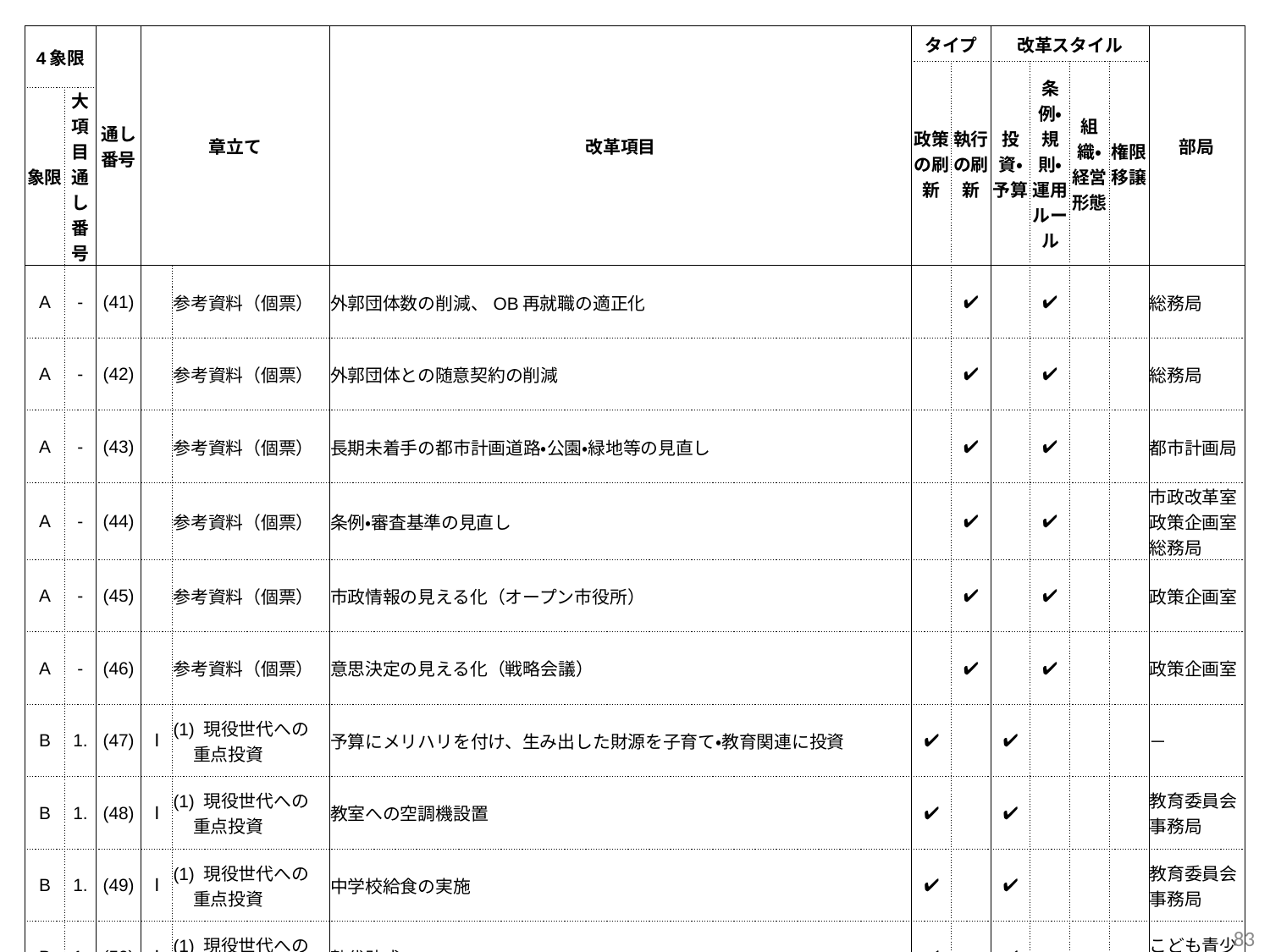

| 4象限 |  | 通し番号 | 章立て |  | 改革項目 | タイプ |  | 改革スタイル |  |  |  | 部局 |
| --- | --- | --- | --- | --- | --- | --- | --- | --- | --- | --- | --- | --- |
|  |  |  |  |  |  | 政策の刷新 | 執行の刷新 | 投資・予算 | 条例・規則・ 運用ルール | 組織・経営形態 | 権限移譲 |  |
| 象限 | 大項目通し番号 |  |  |  |  |  |  |  |  |  |  |  |
| A | - | (41) |  | 参考資料（個票） | 外郭団体数の削減、OB再就職の適正化 |  | ✔ |  | ✔ |  |  | 総務局 |
| A | - | (42) |  | 参考資料（個票） | 外郭団体との随意契約の削減 |  | ✔ |  | ✔ |  |  | 総務局 |
| A | - | (43) |  | 参考資料（個票） | 長期未着手の都市計画道路・公園・緑地等の見直し |  | ✔ |  | ✔ |  |  | 都市計画局 |
| A | - | (44) |  | 参考資料（個票） | 条例・審査基準の見直し |  | ✔ |  | ✔ |  |  | 市政改革室 政策企画室 総務局 |
| A | - | (45) |  | 参考資料（個票） | 市政情報の見える化（オープン市役所） |  | ✔ |  | ✔ |  |  | 政策企画室 |
| A | - | (46) |  | 参考資料（個票） | 意思決定の見える化（戦略会議） |  | ✔ |  | ✔ |  |  | 政策企画室 |
| B | 1. | (47) | Ⅰ | (1) 現役世代への 重点投資 | 予算にメリハリを付け、生み出した財源を子育て・教育関連に投資 | ✔ |  | ✔ |  |  |  | － |
| B | 1. | (48) | Ⅰ | (1) 現役世代への 重点投資 | 教室への空調機設置 | ✔ |  | ✔ |  |  |  | 教育委員会事務局 |
| B | 1. | (49) | Ⅰ | (1) 現役世代への 重点投資 | 中学校給食の実施 | ✔ |  | ✔ |  |  |  | 教育委員会事務局 |
| B | 1. | (50) | Ⅰ | (1) 現役世代への 重点投資 | 塾代助成 | ✔ |  | ✔ |  |  |  | こども青少年局 |
83